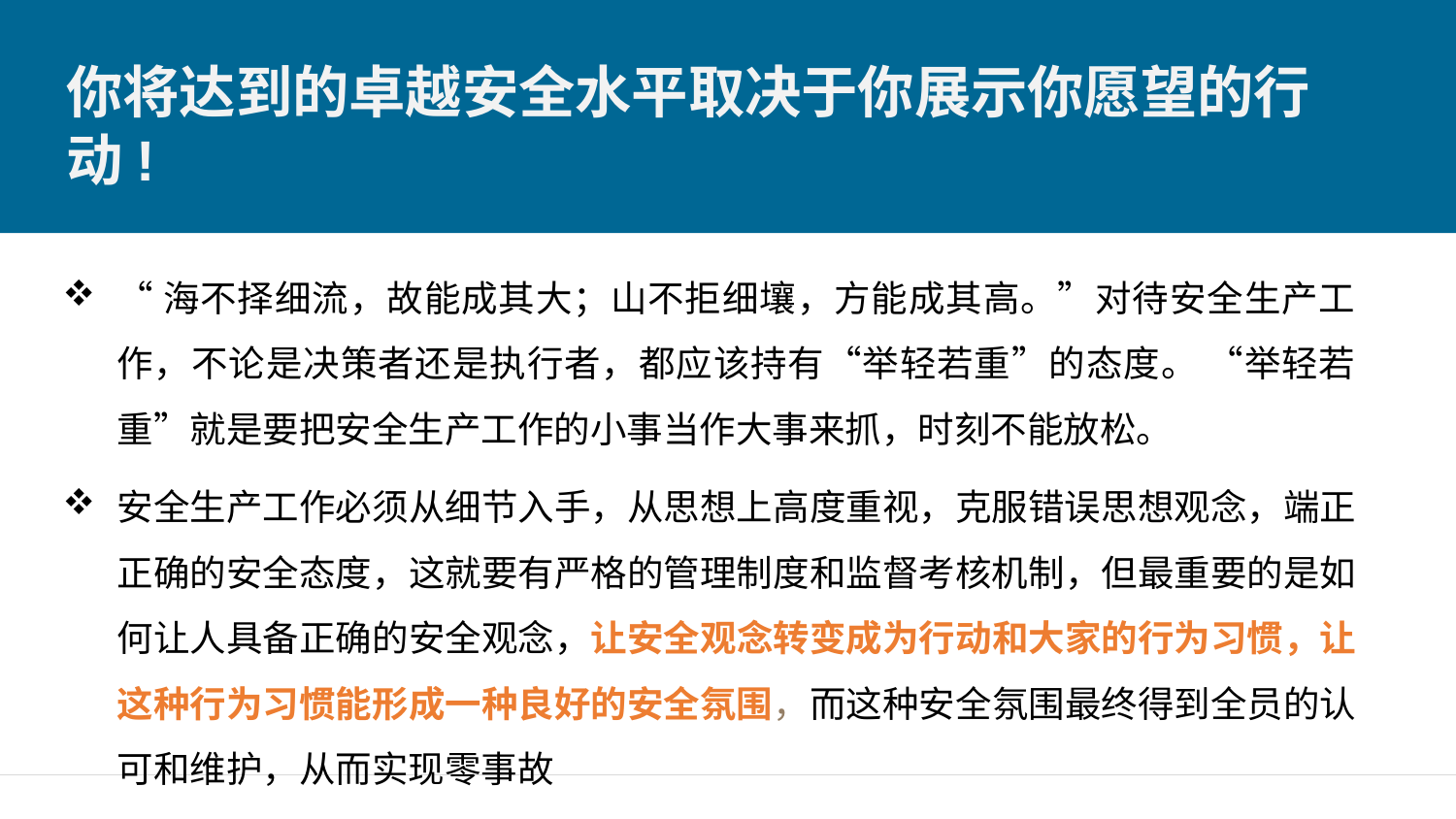

你将达到的卓越安全水平取决于你展示你愿望的行动!
“海不择细流，故能成其大；山不拒细壤，方能成其高。”对待安全生产工作，不论是决策者还是执行者，都应该持有“举轻若重”的态度。 “举轻若重”就是要把安全生产工作的小事当作大事来抓，时刻不能放松。
安全生产工作必须从细节入手，从思想上高度重视，克服错误思想观念，端正正确的安全态度，这就要有严格的管理制度和监督考核机制，但最重要的是如何让人具备正确的安全观念，让安全观念转变成为行动和大家的行为习惯，让这种行为习惯能形成一种良好的安全氛围，而这种安全氛围最终得到全员的认可和维护，从而实现零事故